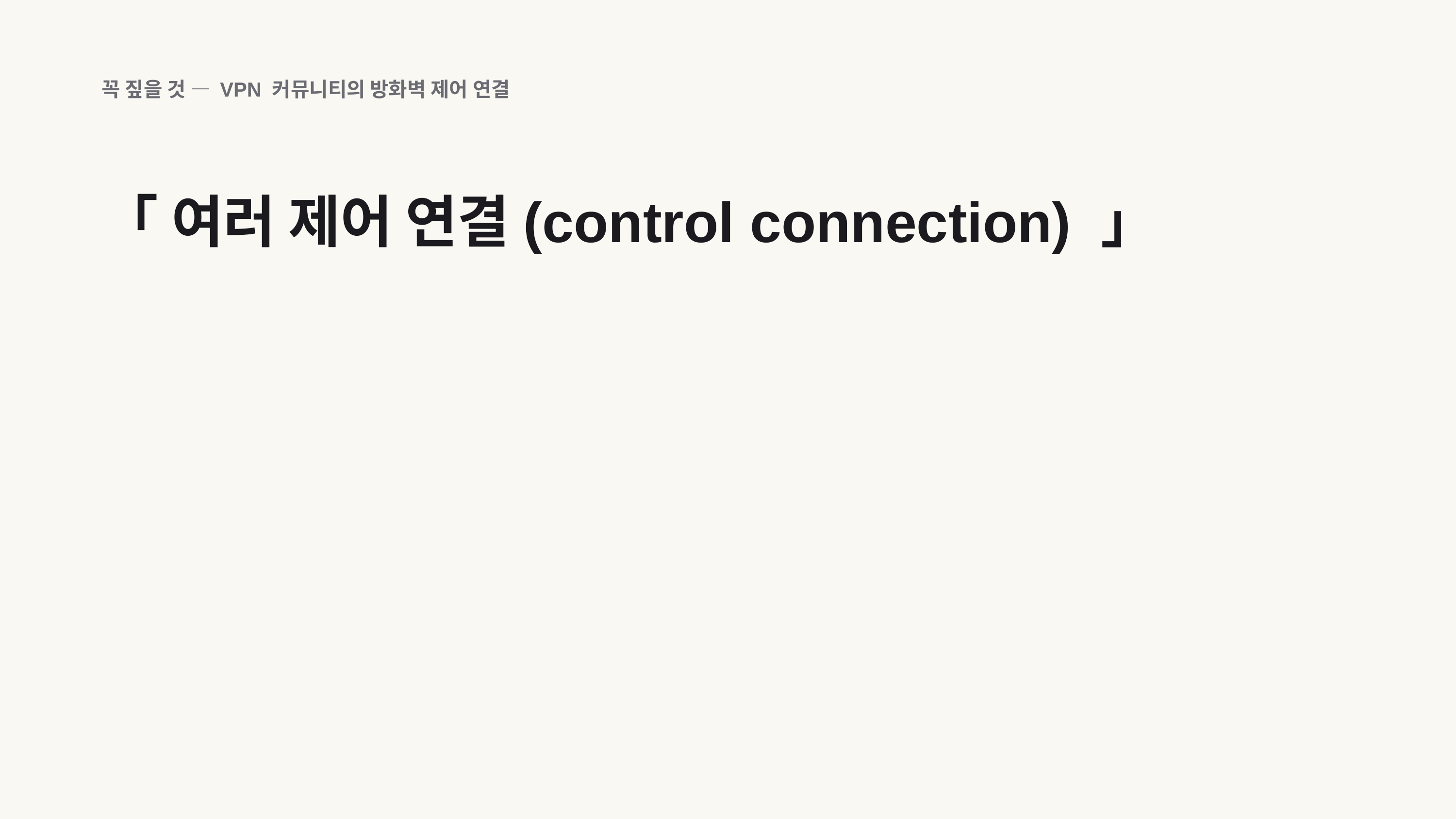

꼭 짚을 것 — VPN 커뮤니티의 방화벽 제어 연결
「 여러 제어 연결(control connection) 」